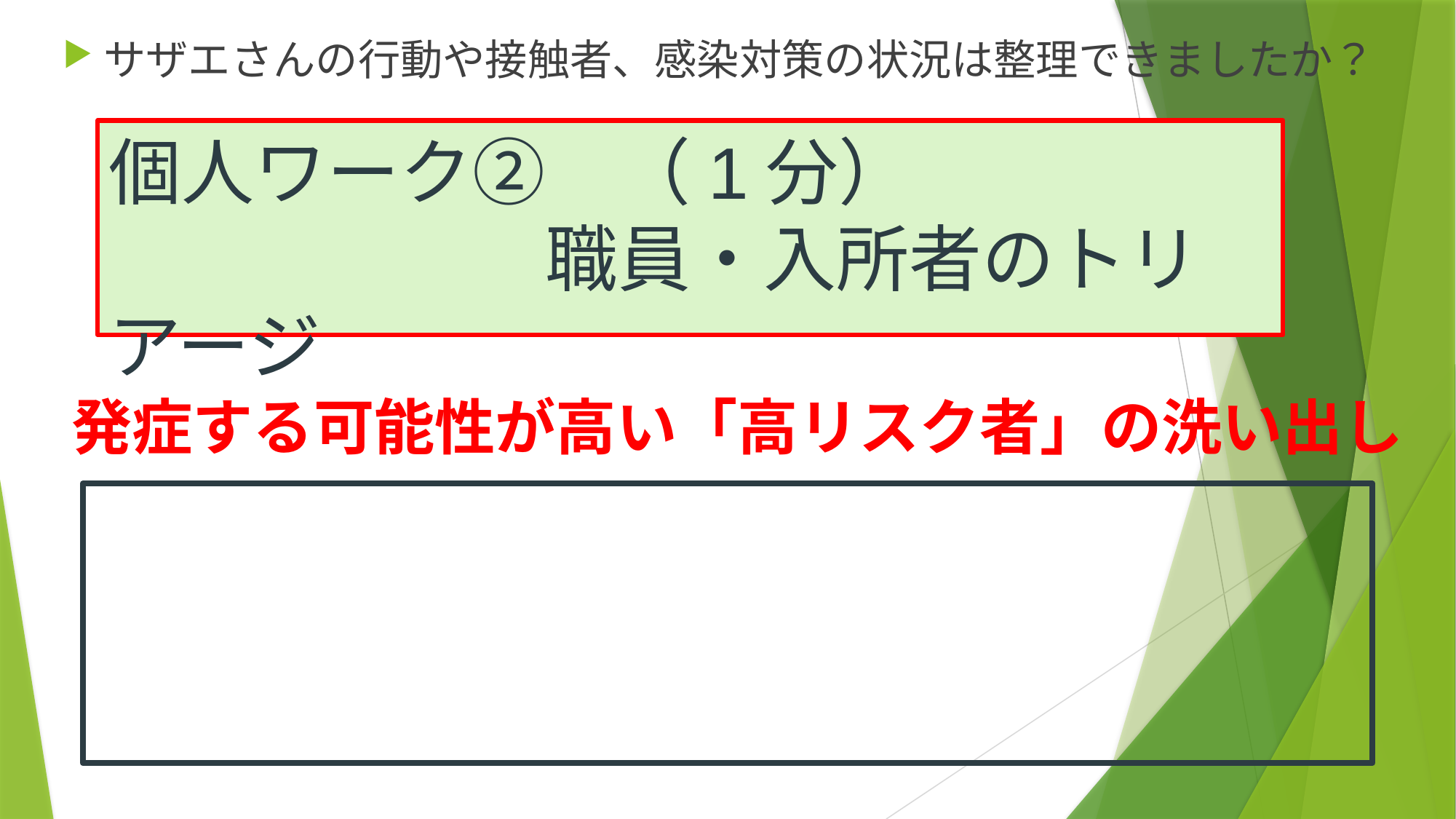

サザエさんの行動や接触者、感染対策の状況は整理できましたか？
# 個人ワーク②　（1分） 　　　　　　職員・入所者のトリアージ
　発症する可能性が高い「高リスク者」の洗い出し